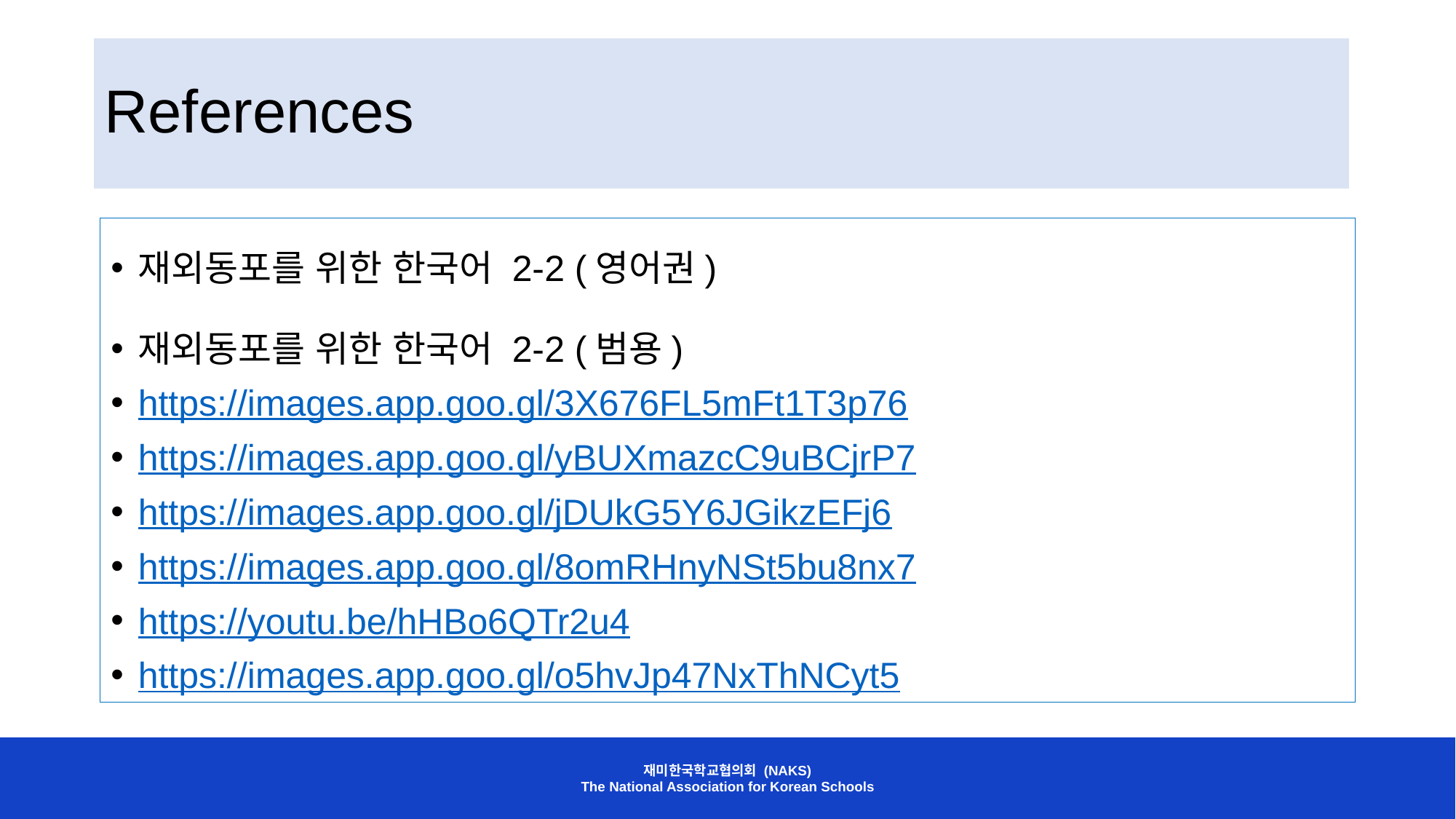

# References
재외동포를 위한 한국어 2-2 (영어권)
재외동포를 위한 한국어 2-2 (범용)
https://images.app.goo.gl/3X676FL5mFt1T3p76
https://images.app.goo.gl/yBUXmazcC9uBCjrP7
https://images.app.goo.gl/jDUkG5Y6JGikzEFj6
https://images.app.goo.gl/8omRHnyNSt5bu8nx7
https://youtu.be/hHBo6QTr2u4
https://images.app.goo.gl/o5hvJp47NxThNCyt5